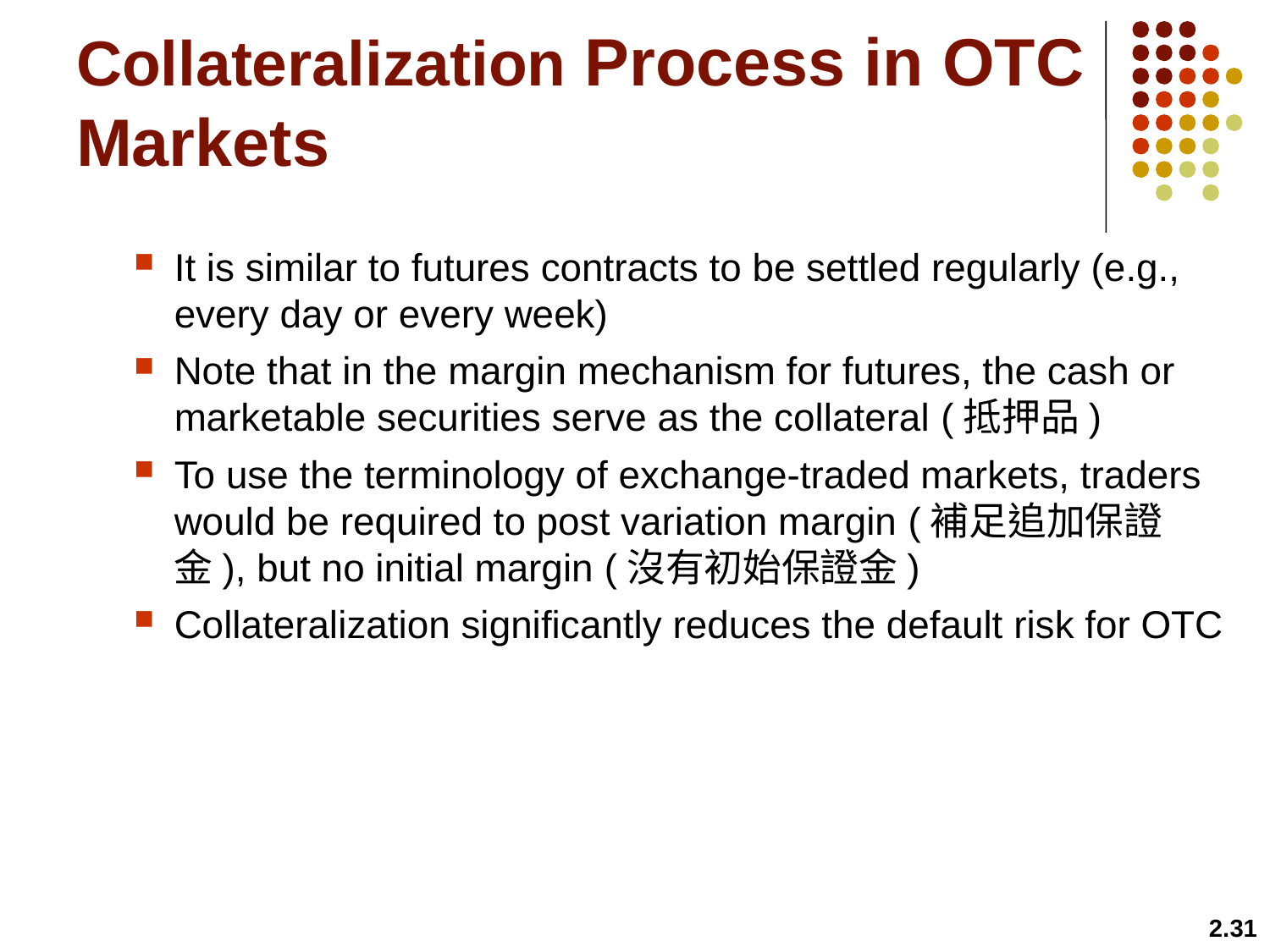

# Collateralization Process in OTC Markets
It is similar to futures contracts to be settled regularly (e.g., every day or every week)
Note that in the margin mechanism for futures, the cash or marketable securities serve as the collateral (抵押品)
To use the terminology of exchange-traded markets, traders would be required to post variation margin (補足追加保證金), but no initial margin (沒有初始保證金)
Collateralization significantly reduces the default risk for OTC
2.31